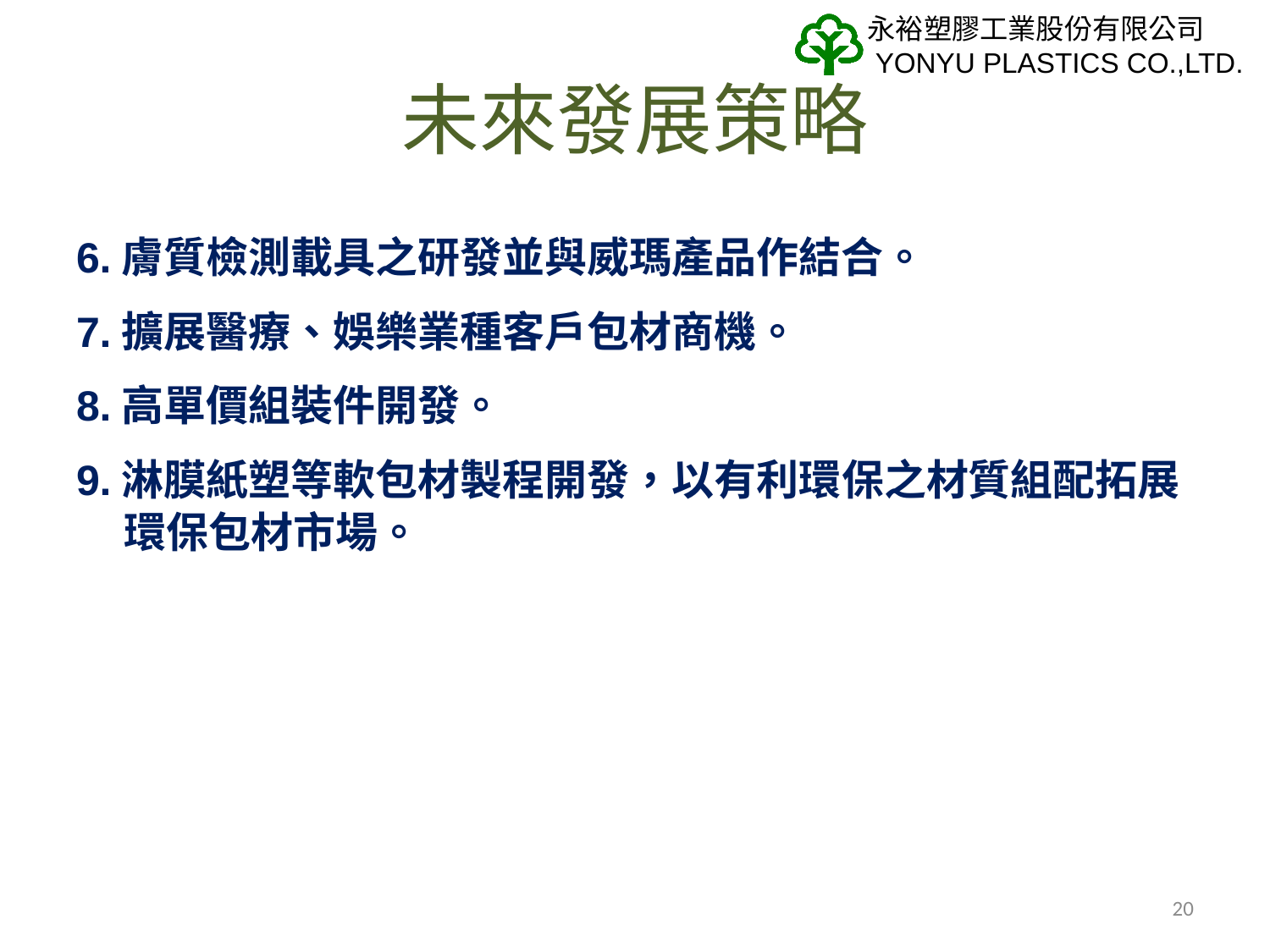

# 未來發展策略
6.膚質檢測載具之研發並與威瑪產品作結合。
7.擴展醫療、娛樂業種客戶包材商機。
8.高單價組裝件開發。
9.淋膜紙塑等軟包材製程開發，以有利環保之材質組配拓展環保包材市場。
20